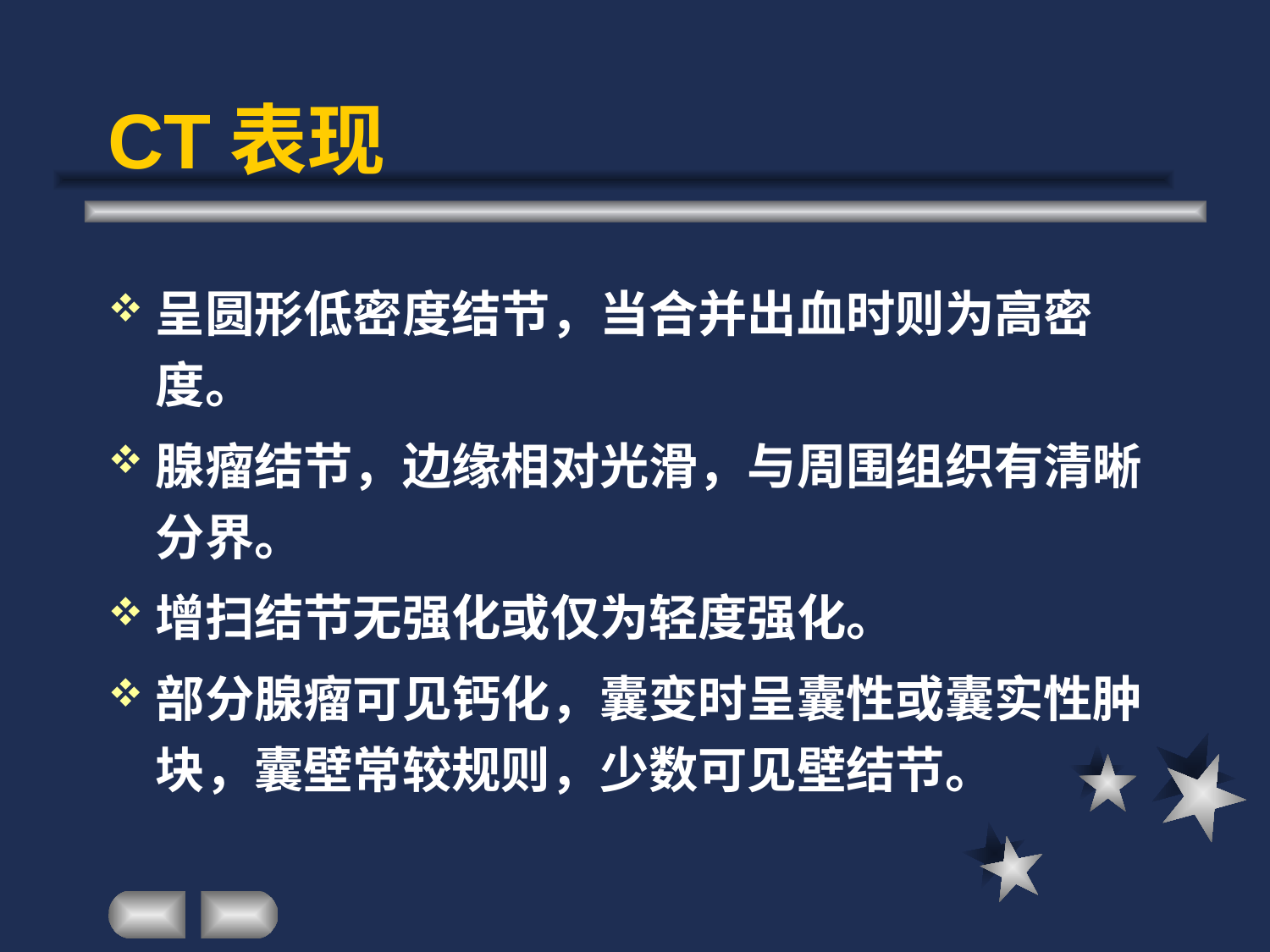

# CT表现
呈圆形低密度结节，当合并出血时则为高密度。
腺瘤结节，边缘相对光滑，与周围组织有清晰分界。
增扫结节无强化或仅为轻度强化。
部分腺瘤可见钙化，囊变时呈囊性或囊实性肿块，囊壁常较规则，少数可见壁结节。